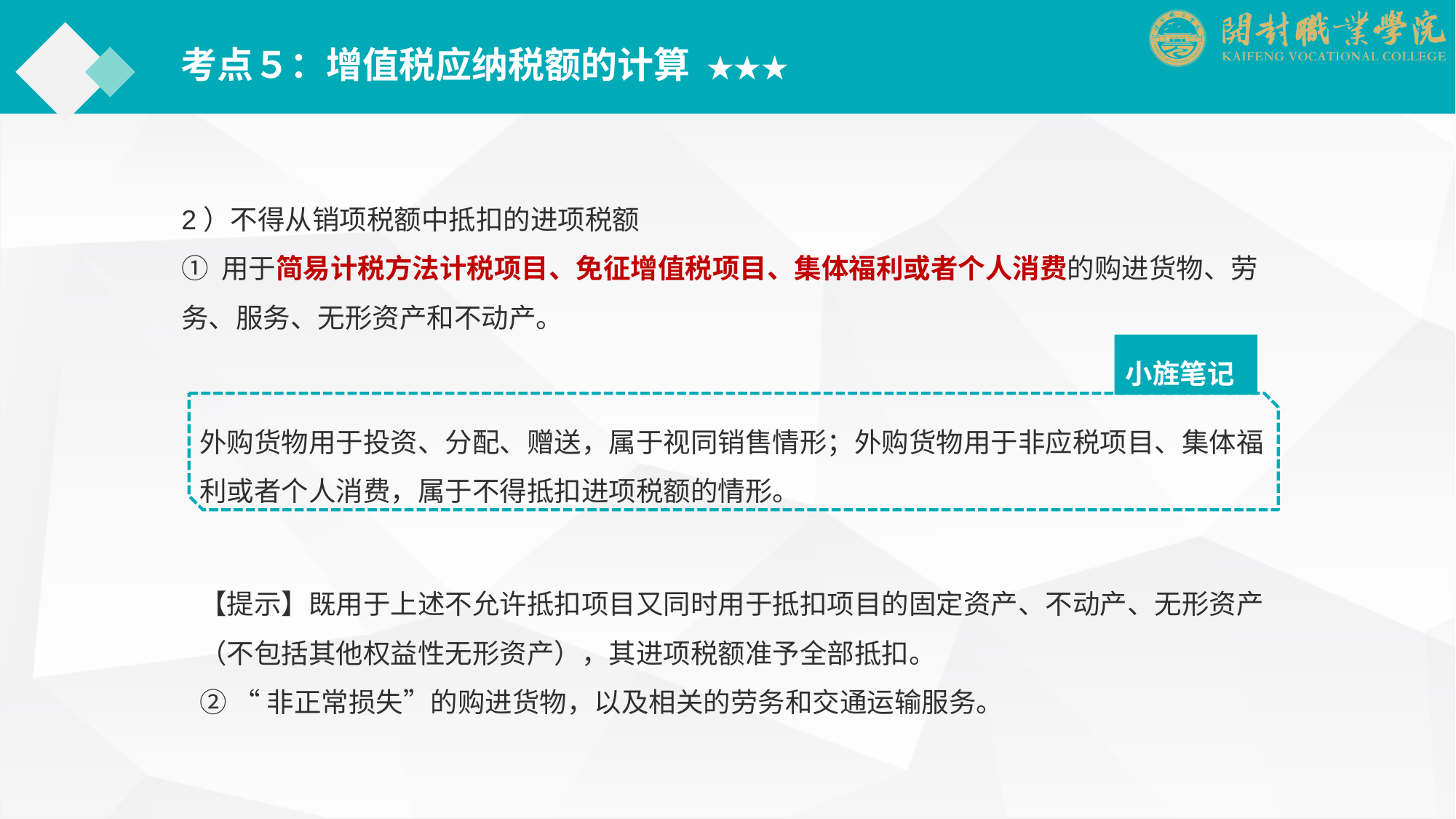

考点５：增值税应纳税额的计算  ★★★
2）不得从销项税额中抵扣的进项税额
① 用于简易计税方法计税项目、免征增值税项目、集体福利或者个人消费的购进货物、劳务、服务、无形资产和不动产。
小旌笔记

外购货物用于投资、分配、赠送，属于视同销售情形；外购货物用于非应税项目、集体福利或者个人消费，属于不得抵扣进项税额的情形。
【提示】既用于上述不允许抵扣项目又同时用于抵扣项目的固定资产、不动产、无形资产（不包括其他权益性无形资产），其进项税额准予全部抵扣。
② “非正常损失”的购进货物，以及相关的劳务和交通运输服务。